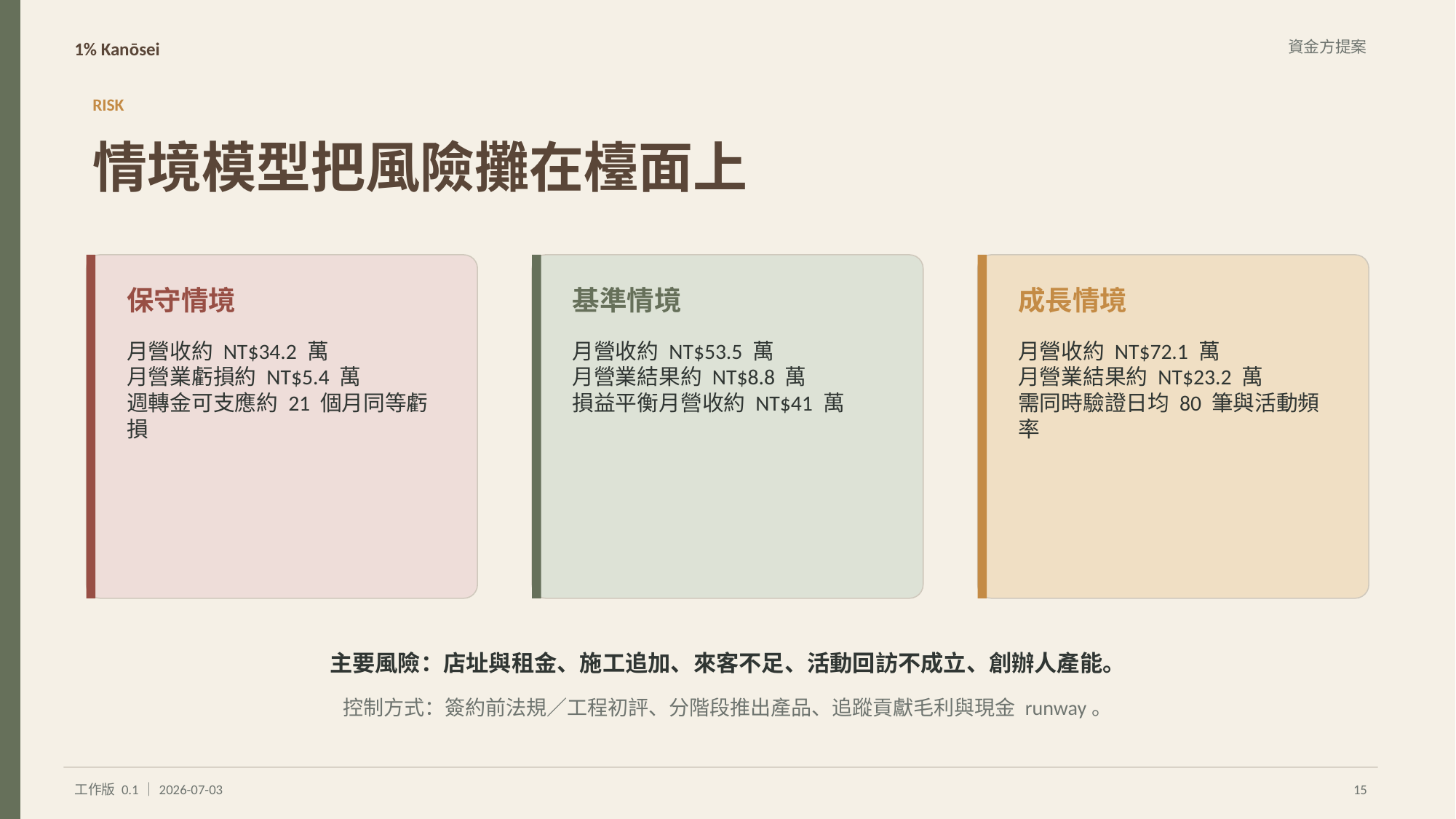

1% Kanōsei
資金方提案
RISK
情境模型把風險攤在檯面上

保守情境
基準情境
成長情境
月營收約 NT$34.2 萬
月營業虧損約 NT$5.4 萬
週轉金可支應約 21 個月同等虧損
月營收約 NT$53.5 萬
月營業結果約 NT$8.8 萬
損益平衡月營收約 NT$41 萬
月營收約 NT$72.1 萬
月營業結果約 NT$23.2 萬
需同時驗證日均 80 筆與活動頻率
主要風險：店址與租金、施工追加、來客不足、活動回訪不成立、創辦人產能。
控制方式：簽約前法規／工程初評、分階段推出產品、追蹤貢獻毛利與現金 runway。

工作版 0.1｜2026-07-03
15